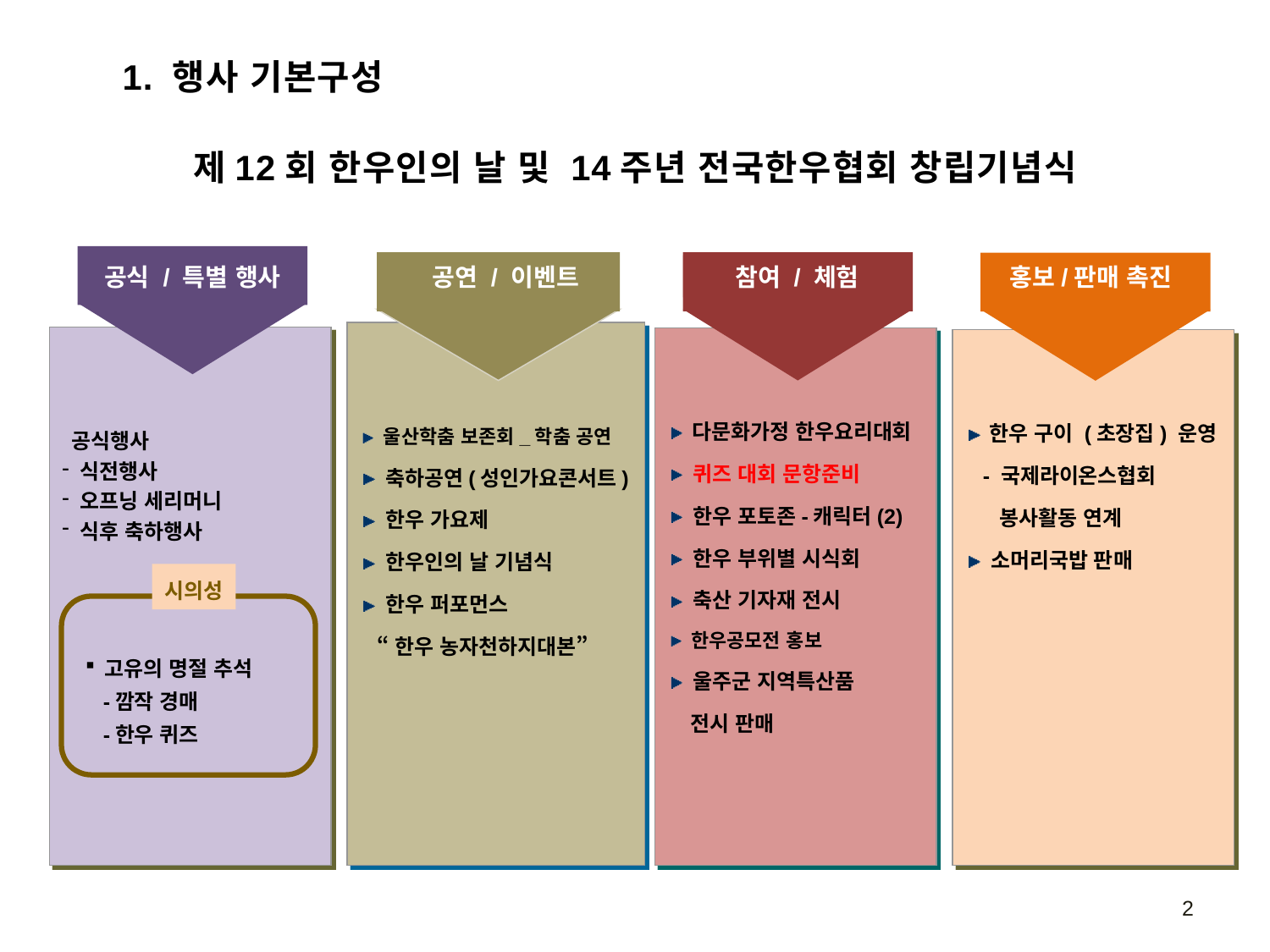

1. 행사 기본구성
제12회 한우인의 날 및 14주년 전국한우협회 창립기념식

공식 / 특별 행사
공연 / 이벤트
참여 / 체험
홍보/판매 촉진

 울산학춤 보존회_학춤 공연
 축하공연(성인가요콘서트)
 한우 가요제
 한우인의 날 기념식
 한우 퍼포먼스
   “한우 농자천하지대본”

 공식행사
 식전행사
 오프닝 세리머니
 식후 축하행사

 다문화가정 한우요리대회
 퀴즈 대회 문항준비
 한우 포토존-캐릭터(2)
 한우 부위별 시식회
 축산 기자재 전시
 한우공모전 홍보
 울주군 지역특산품
   전시 판매

 한우 구이 (초장집) 운영
   - 국제라이온스협회
     봉사활동 연계
 소머리국밥 판매

시의성

 고유의 명절 추석
   -깜작 경매
   -한우 퀴즈
2